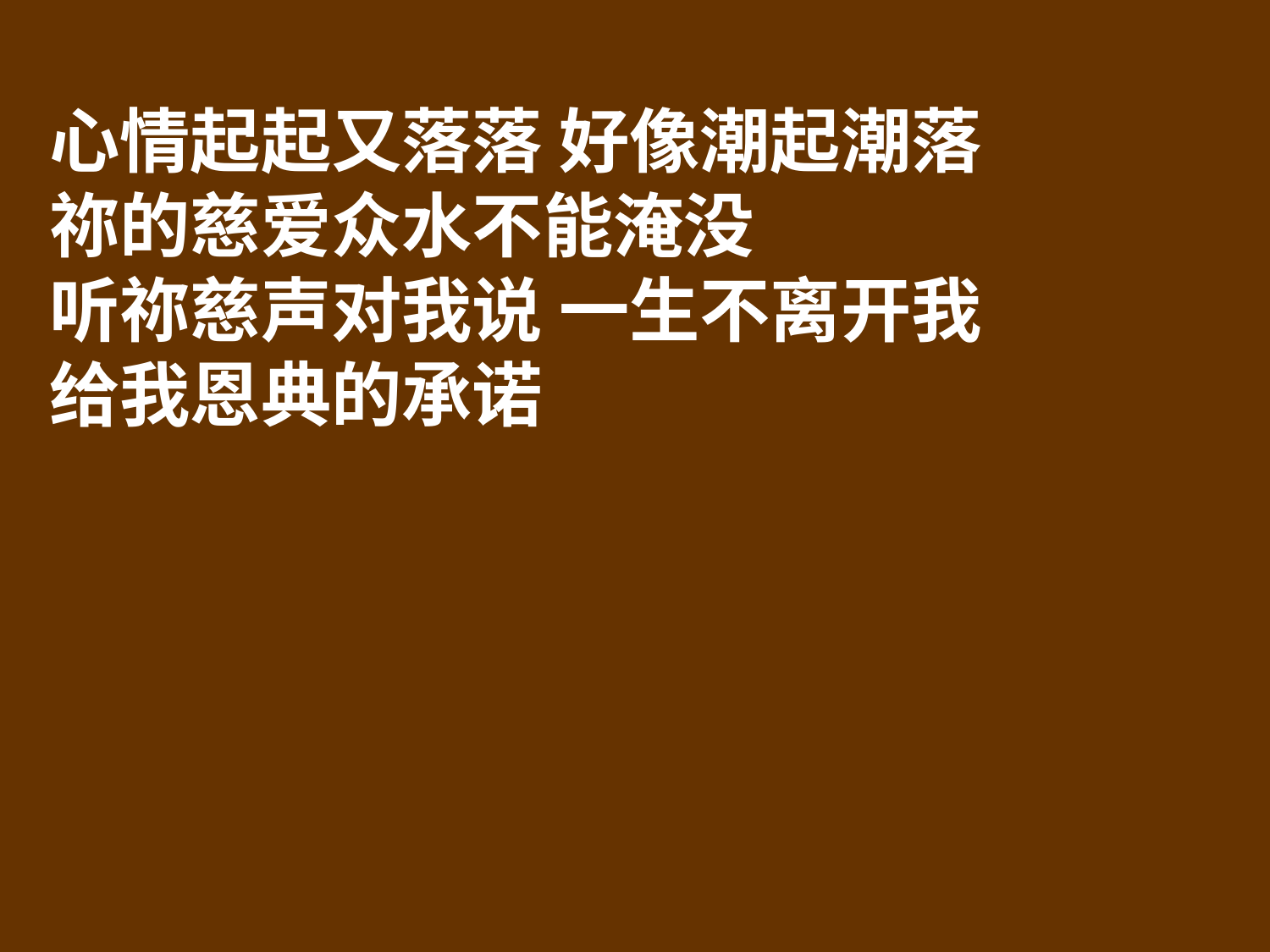

心情起起又落落 好像潮起潮落
祢的慈爱众水不能淹没
听祢慈声对我说 一生不离开我
给我恩典的承诺